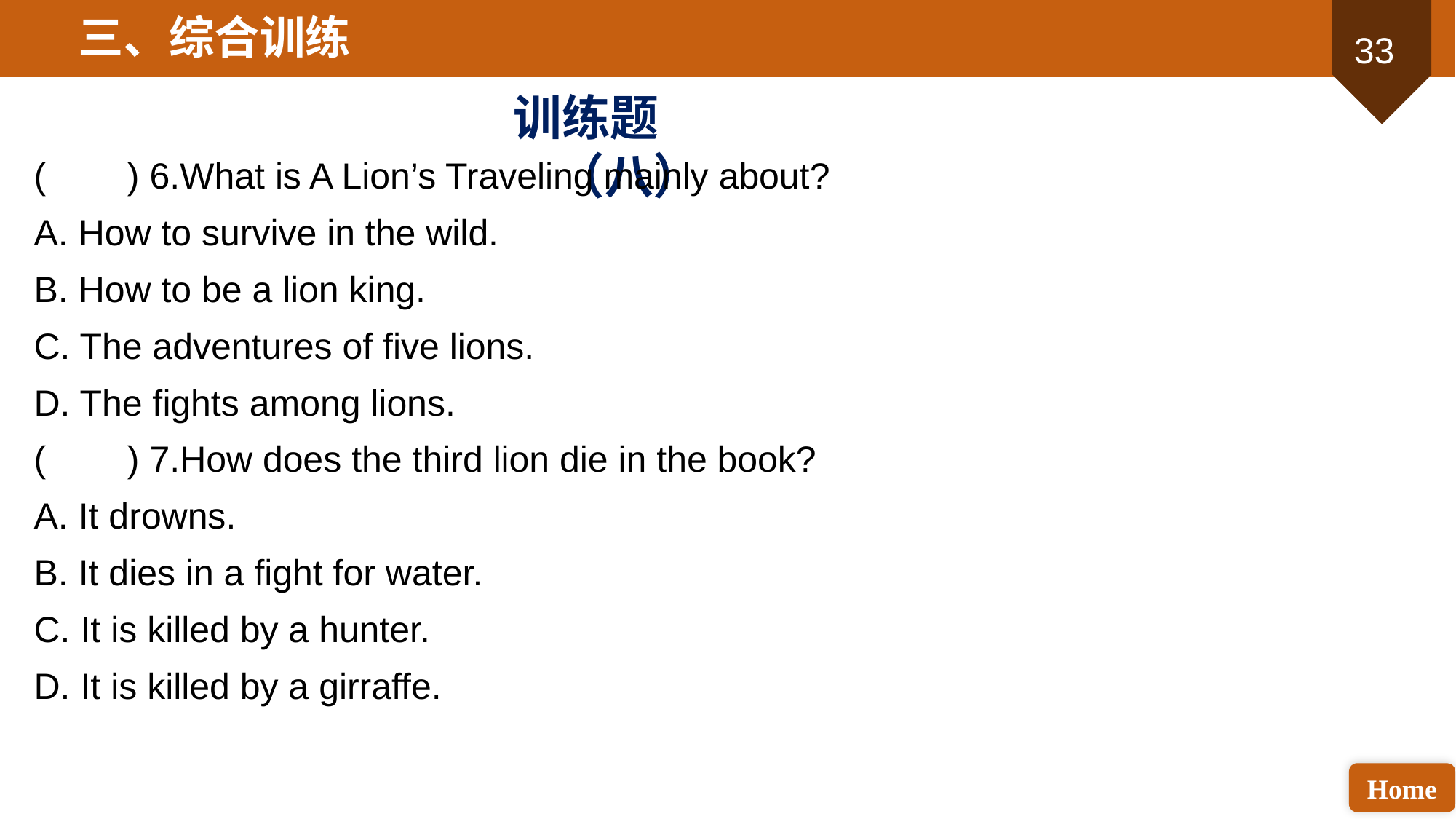

三、综合训练
训练题（八）
(        ) 6.What is A Lion’s Traveling mainly about?
A. How to survive in the wild.
B. How to be a lion king.
C. The adventures of five lions.
D. The fights among lions.
(        ) 7.How does the third lion die in the book?
A. It drowns.
B. It dies in a fight for water.
C. It is killed by a hunter.
D. It is killed by a girraffe.